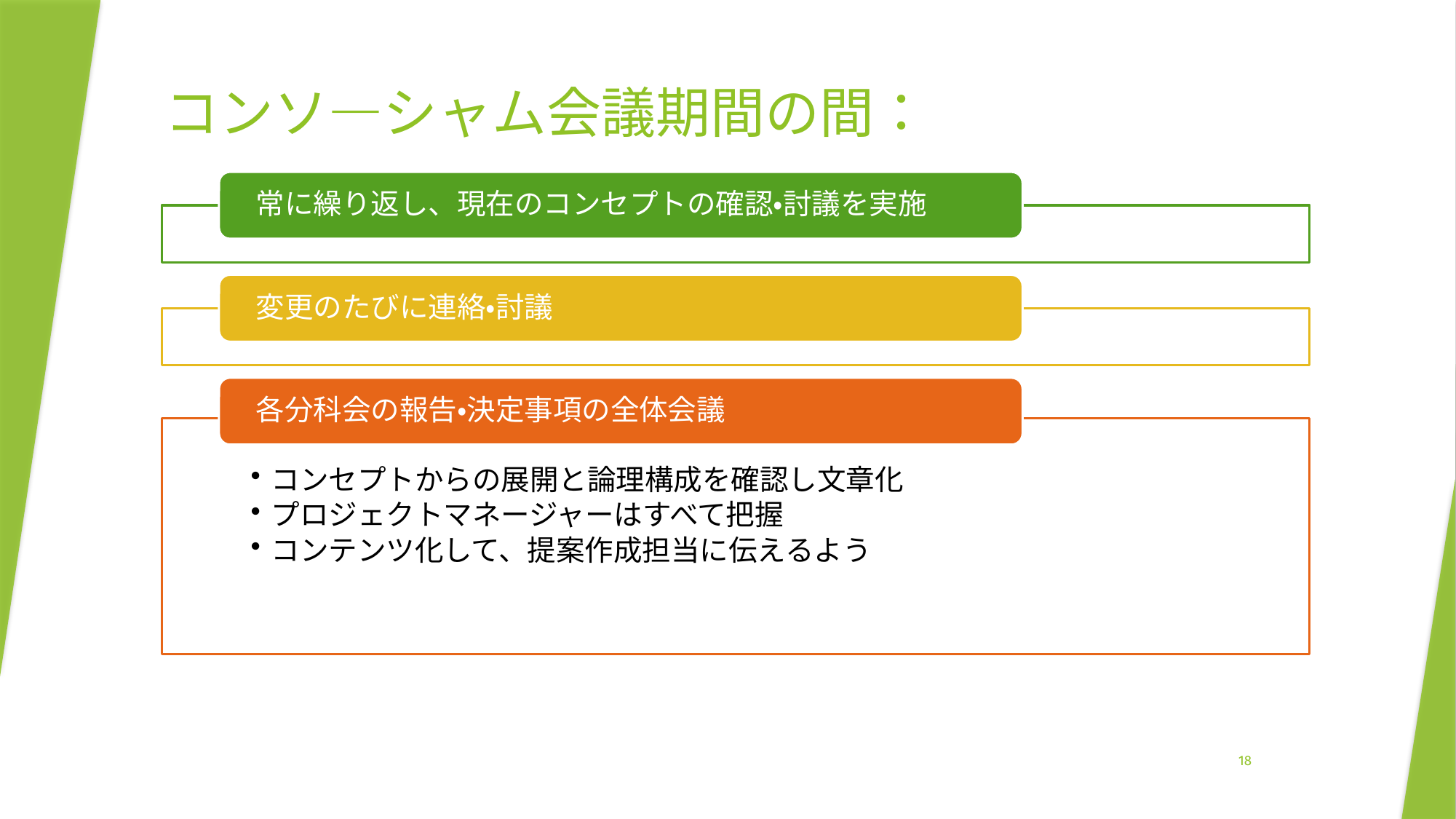

# コンソ―シャム会議期間の間：
常に繰り返し、現在のコンセプトの確認・討議を実施
変更のたびに連絡・討議
コンセプトからの展開と論理構成を確認し文章化
プロジェクトマネージャーはすべて把握
コンテンツ化して、提案作成担当に伝えるよう
各分科会の報告・決定事項の全体会議

18